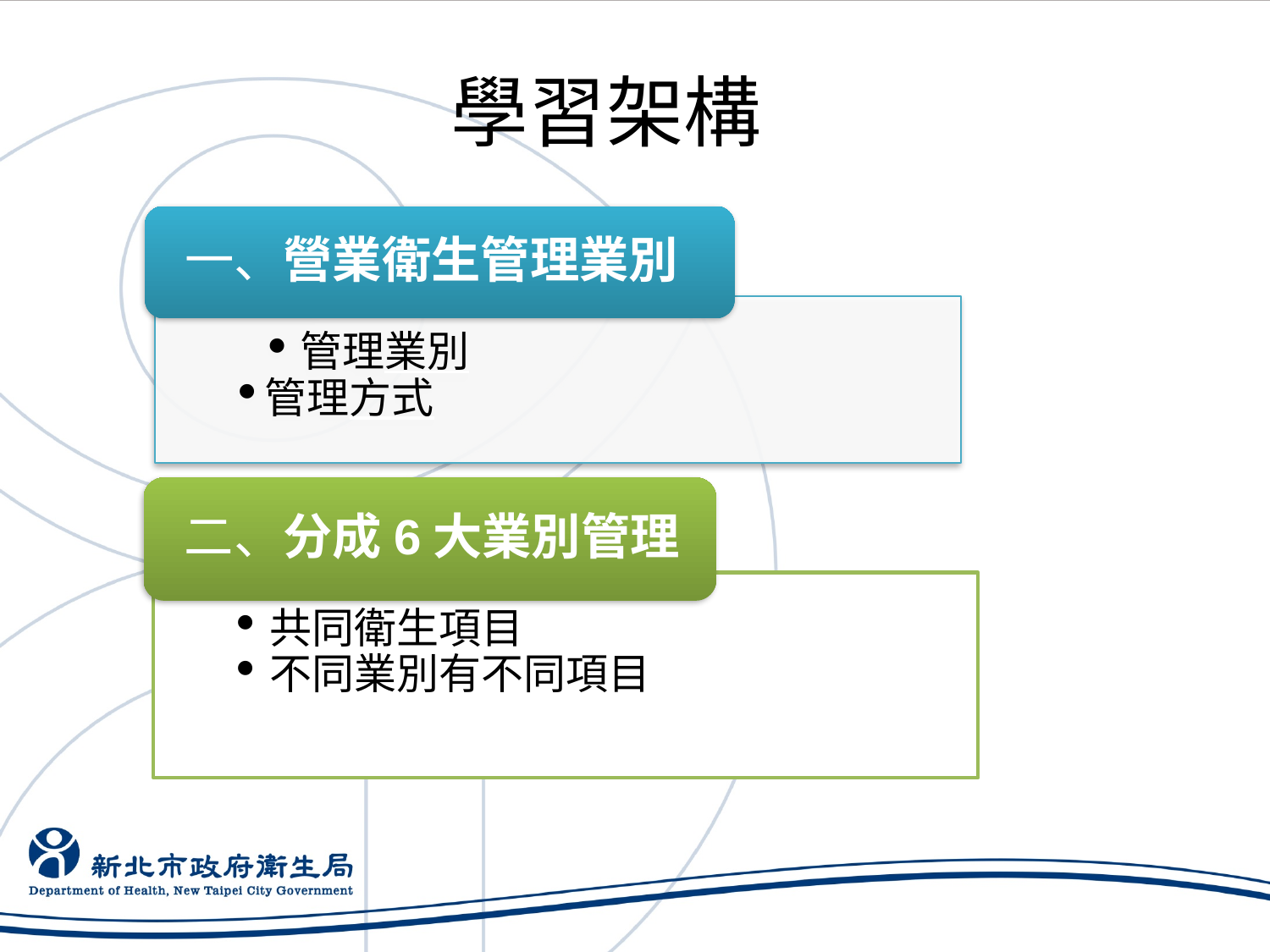

學習架構
一、營業衛生管理業別
管理業別
管理方式
二、分成6大業別管理
共同衛生項目
不同業別有不同項目